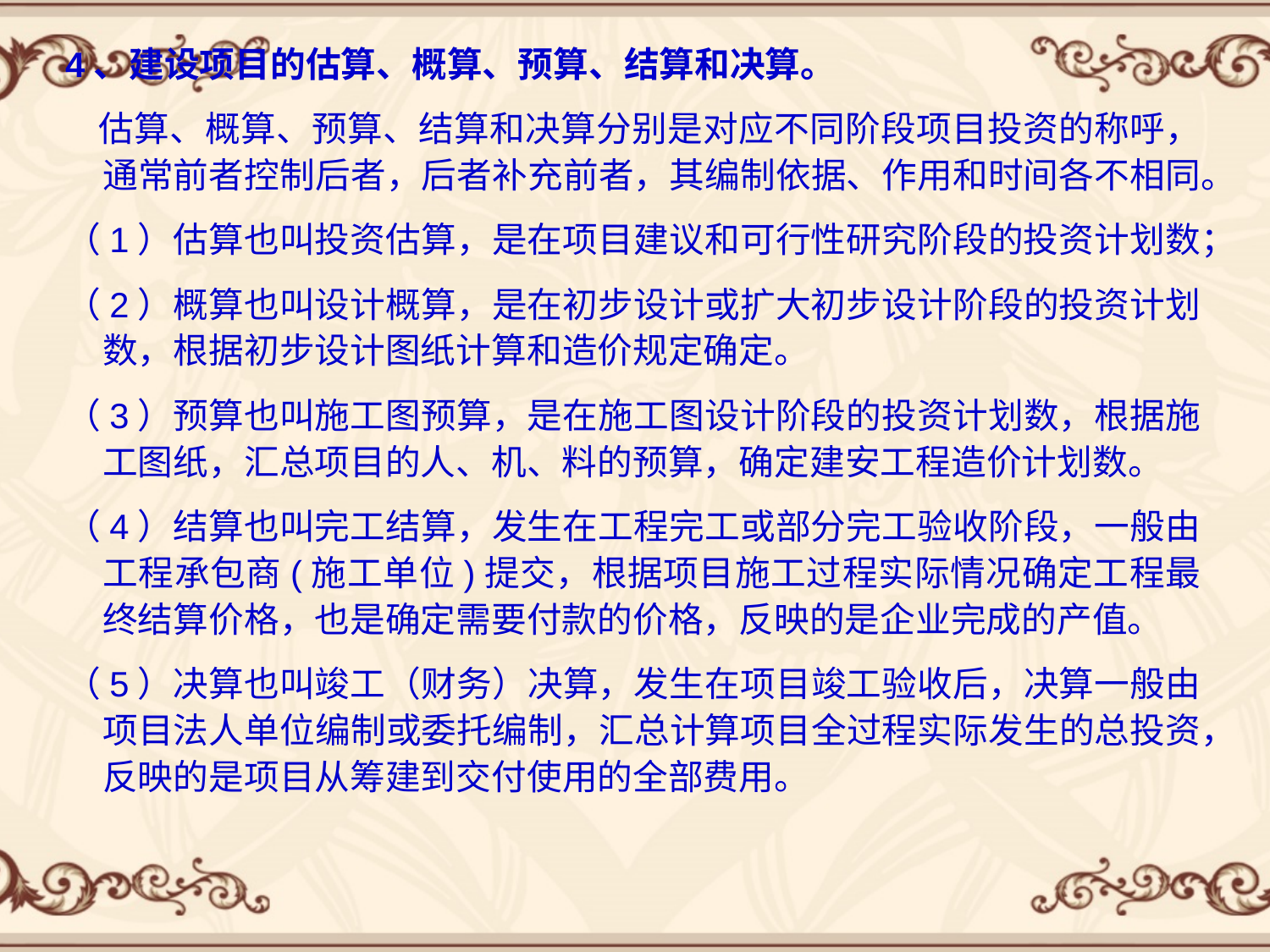

4、建设项目的估算、概算、预算、结算和决算。
   估算、概算、预算、结算和决算分别是对应不同阶段项目投资的称呼，通常前者控制后者，后者补充前者，其编制依据、作用和时间各不相同。
（1）估算也叫投资估算，是在项目建议和可行性研究阶段的投资计划数；
（2）概算也叫设计概算，是在初步设计或扩大初步设计阶段的投资计划数，根据初步设计图纸计算和造价规定确定。
（3）预算也叫施工图预算，是在施工图设计阶段的投资计划数，根据施工图纸，汇总项目的人、机、料的预算，确定建安工程造价计划数。
（4）结算也叫完工结算，发生在工程完工或部分完工验收阶段，一般由工程承包商(施工单位)提交，根据项目施工过程实际情况确定工程最终结算价格，也是确定需要付款的价格，反映的是企业完成的产值。
（5）决算也叫竣工（财务）决算，发生在项目竣工验收后，决算一般由项目法人单位编制或委托编制，汇总计算项目全过程实际发生的总投资，反映的是项目从筹建到交付使用的全部费用。